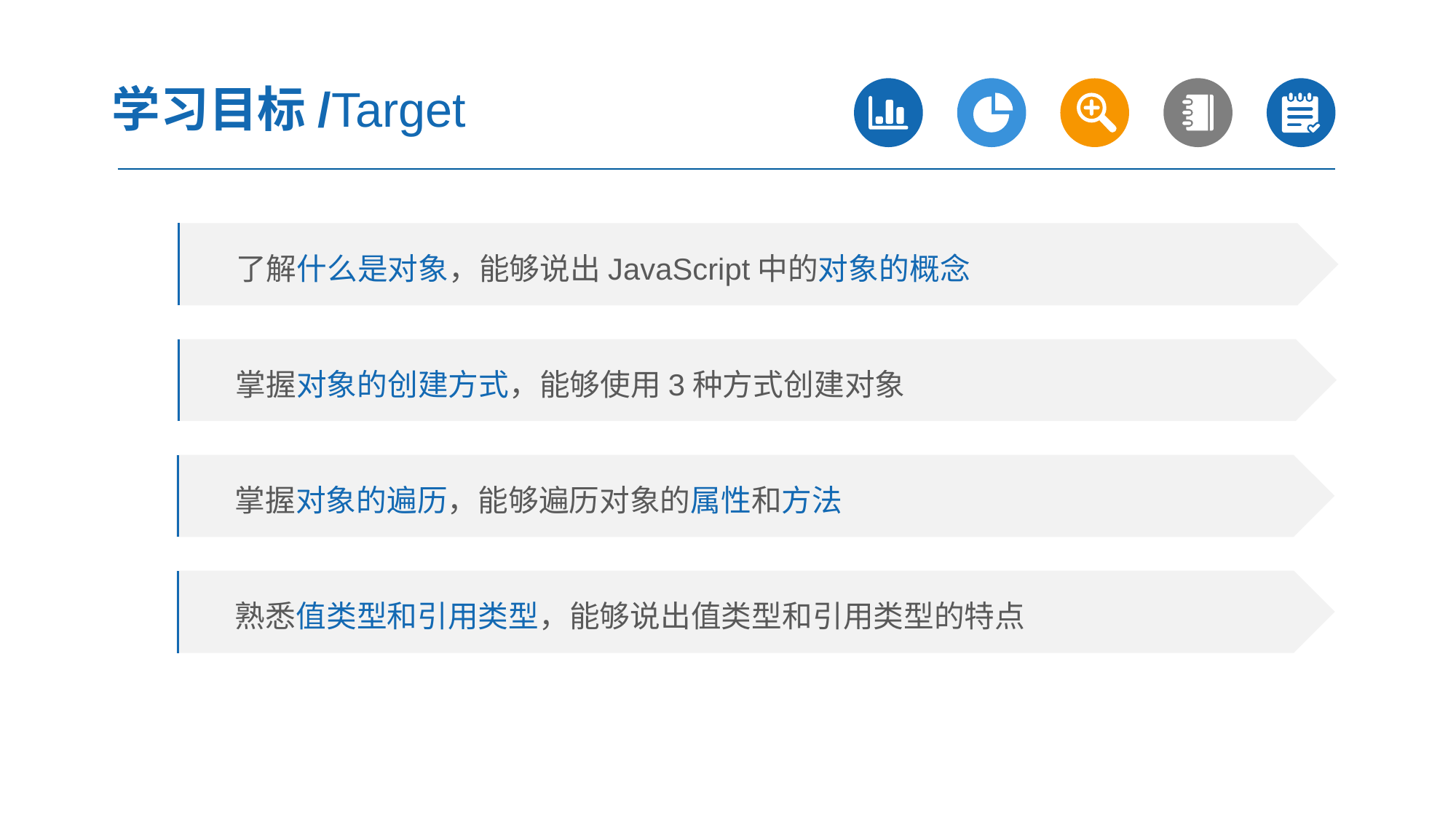

学习目标/Target
      了解什么是对象，能够说出JavaScript中的对象的概念

      掌握对象的创建方式，能够使用3种方式创建对象

      掌握对象的遍历，能够遍历对象的属性和方法

      熟悉值类型和引用类型，能够说出值类型和引用类型的特点